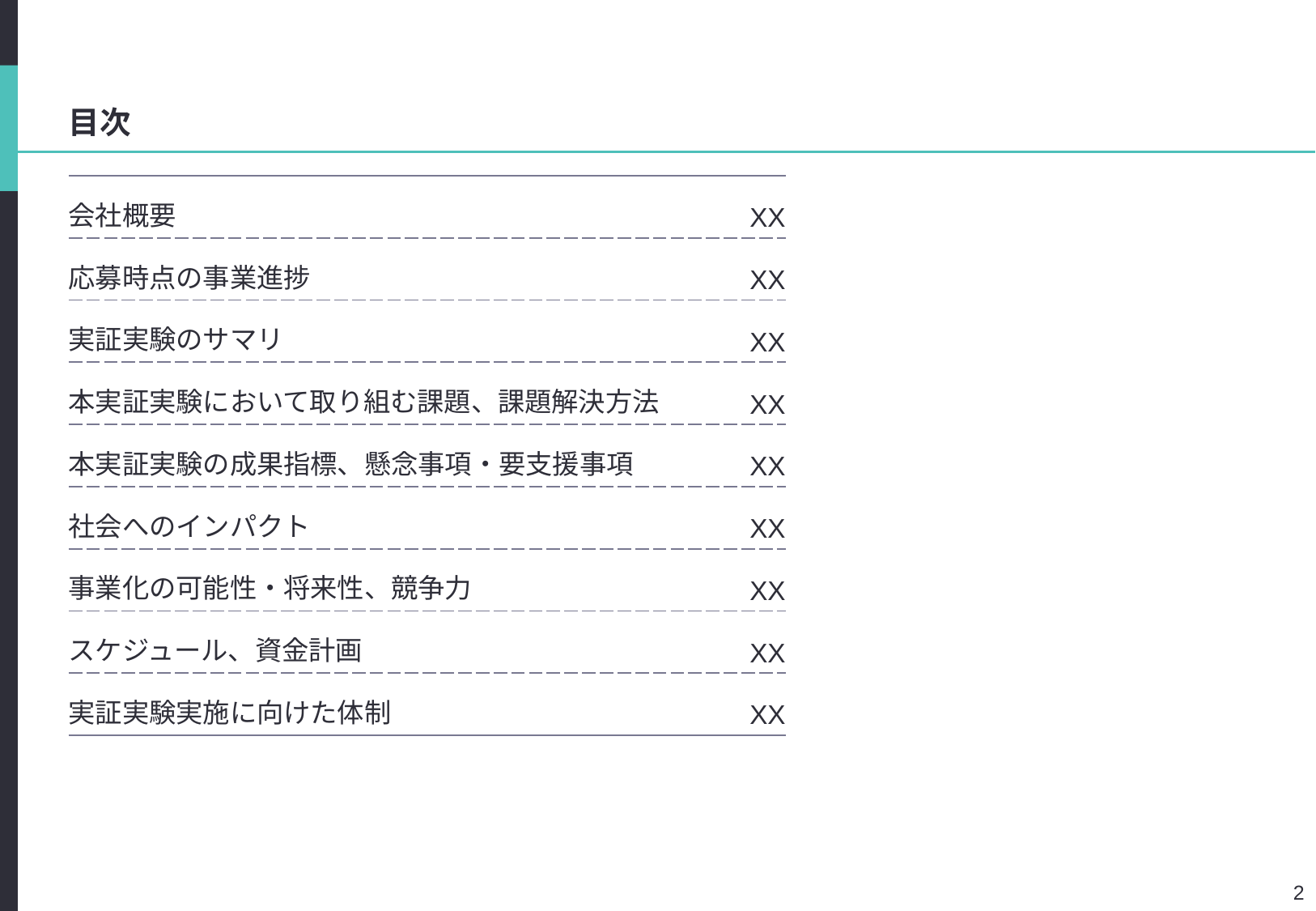

#

目次
| 会社概要 | XX |
| --- | --- |
| 応募時点の事業進捗 | XX |
| 実証実験のサマリ | XX |
| 本実証実験において取り組む課題、課題解決方法 | XX |
| 本実証実験の成果指標、懸念事項・要支援事項 | XX |
| 社会へのインパクト | XX |
| 事業化の可能性・将来性、競争力 | XX |
| スケジュール、資金計画 | XX |
| 実証実験実施に向けた体制 | XX |